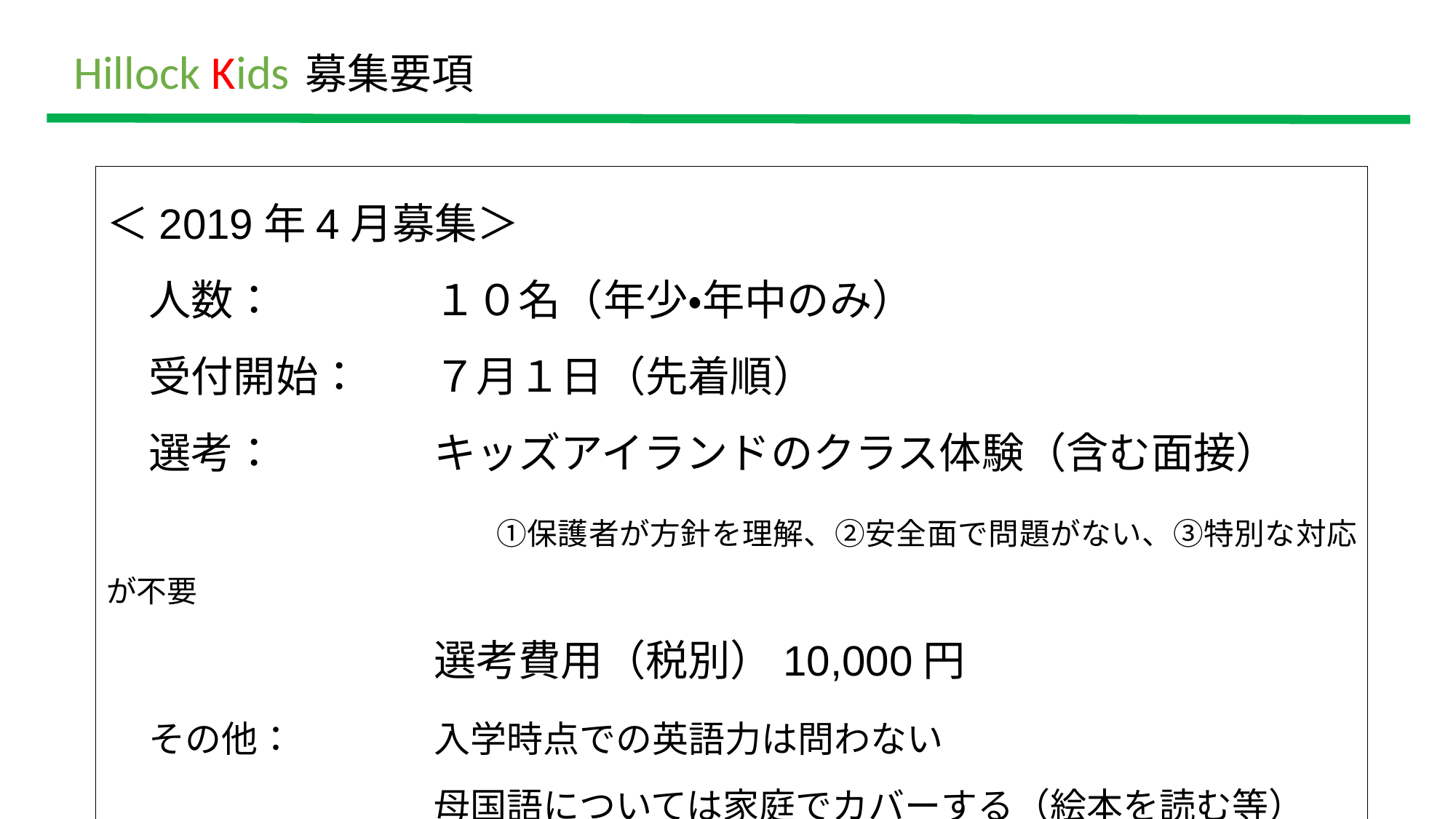

# Hillock Kids 募集要項
＜2019年4月募集＞
　人数：		１０名（年少・年中のみ）
　受付開始：	７月１日（先着順）
　選考：		キッズアイランドのクラス体験（含む面接）
		　　　　①保護者が方針を理解、②安全面で問題がない、③特別な対応が不要
　			選考費用（税別）10,000円
　その他：		入学時点での英語力は問わない
			母国語については家庭でカバーする（絵本を読む等）